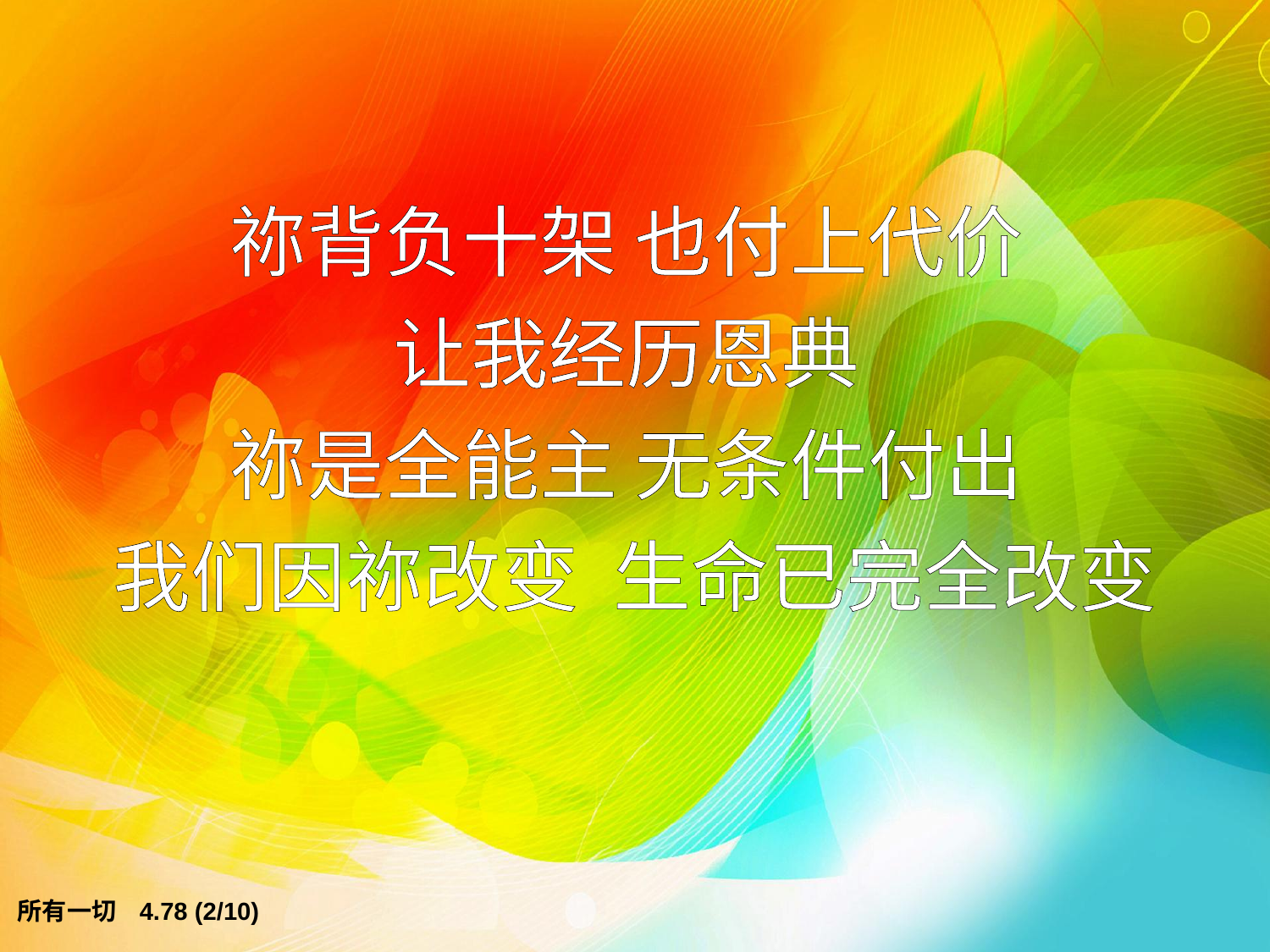

# 祢背负十架 也付上代价 让我经历恩典 祢是全能主 无条件付出 我们因祢改变  生命已完全改变
所有一切   4.78 (2/10)